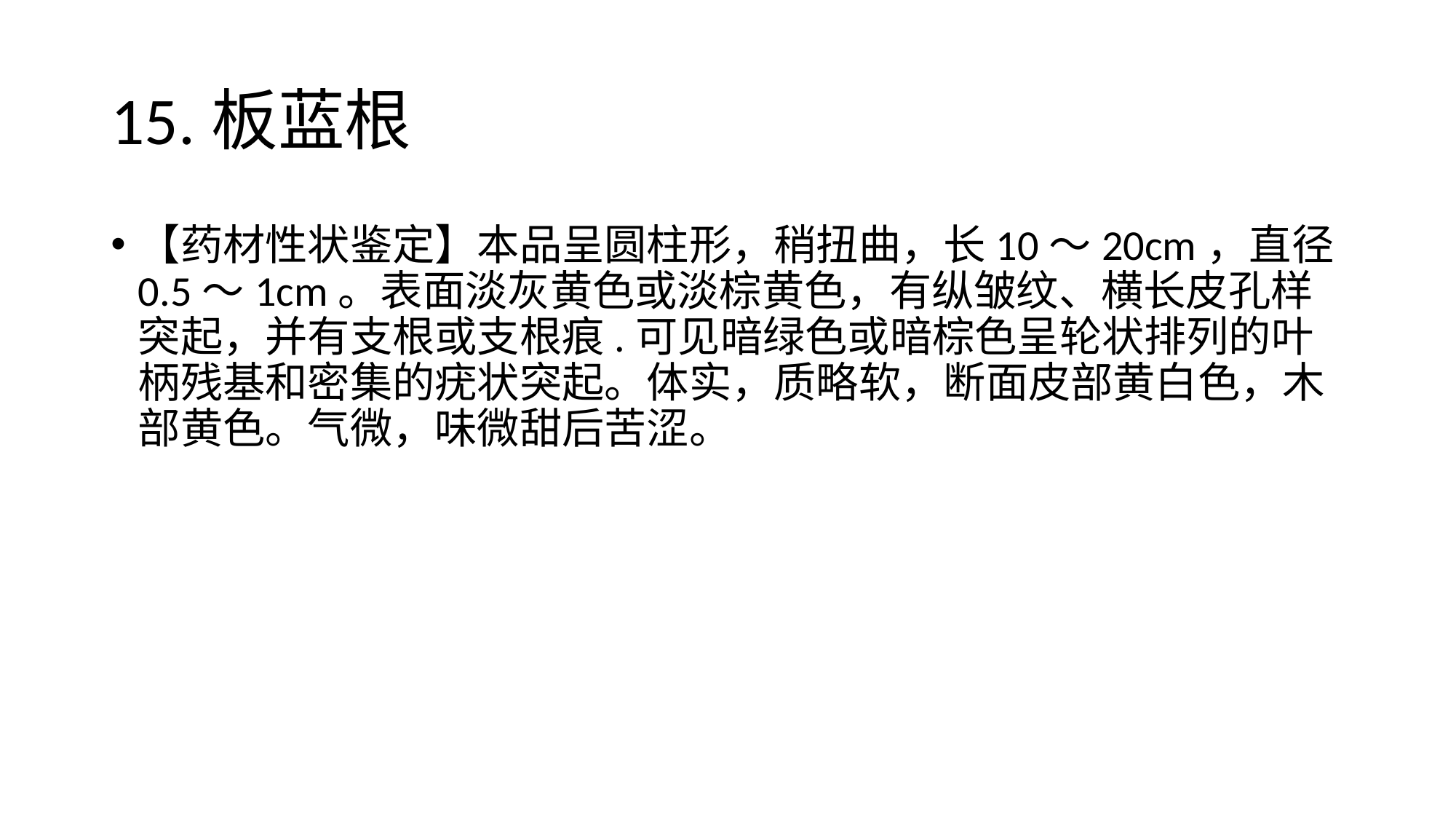

# 15.板蓝根
【药材性状鉴定】本品呈圆柱形，稍扭曲，长10～20cm，直径0.5～1cm。表面淡灰黄色或淡棕黄色，有纵皱纹、横长皮孔样突起，并有支根或支根痕.可见暗绿色或暗棕色呈轮状排列的叶柄残基和密集的疣状突起。体实，质略软，断面皮部黄白色，木部黄色。气微，味微甜后苦涩。